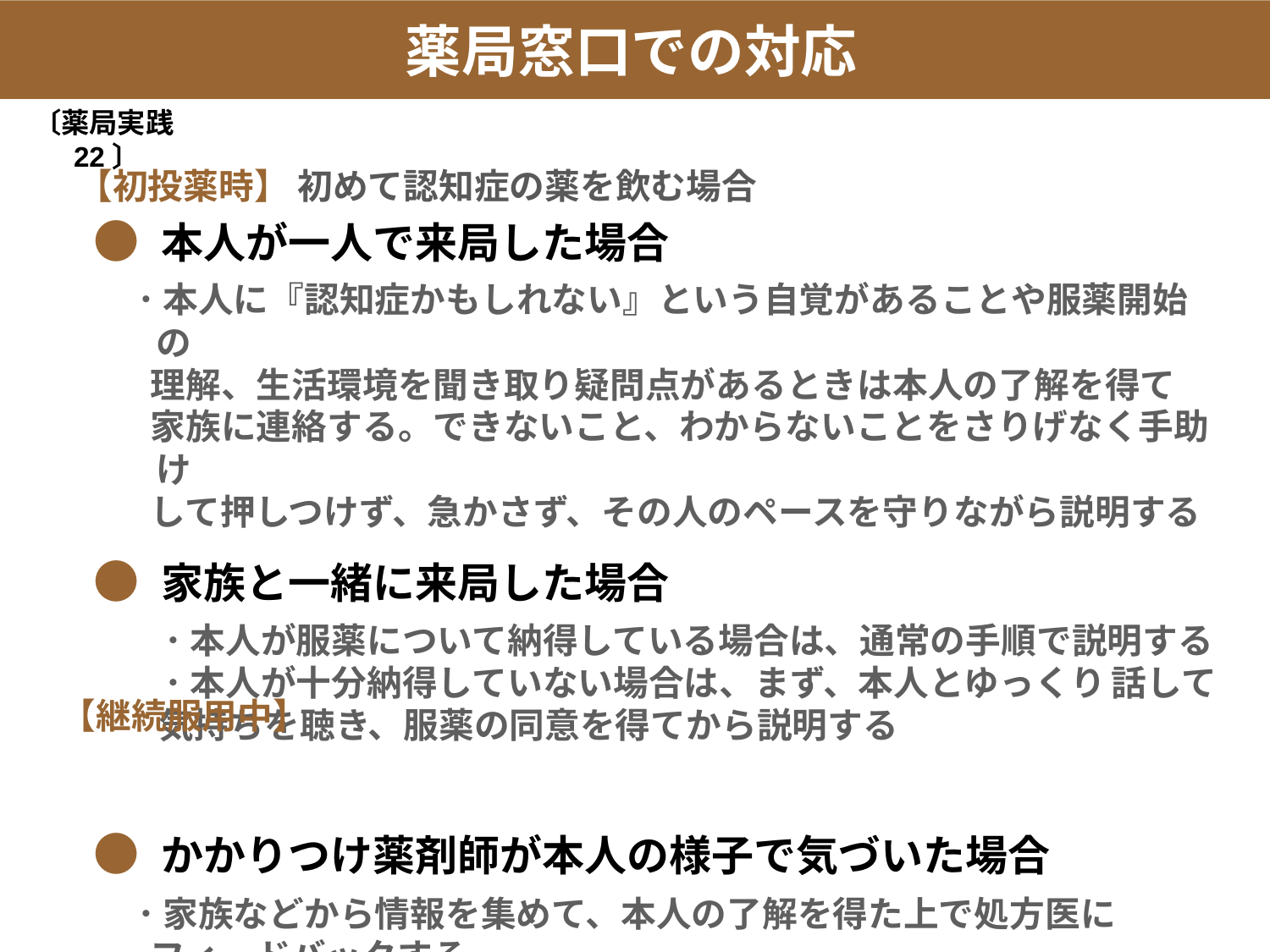

薬局窓口での対応
〔薬局実践22〕
【初投薬時】 初めて認知症の薬を飲む場合

● 本人が一人で来局した場合
　 ･ 本人に『認知症かもしれない』という自覚があることや服薬開始の
      理解、生活環境を聞き取り疑問点があるときは本人の了解を得て
      家族に連絡する。できないこと、わからないことをさりげなく手助け
      して押しつけず、急かさず、その人のペースを守りながら説明する
● 家族と一緒に来局した場合
　　･ 本人が服薬について納得している場合は、通常の手順で説明する
　　･ 本人が十分納得していない場合は、まず、本人とゆっくり 話して
       気持ちを聴き、服薬の同意を得てから説明する

● かかりつけ薬剤師が本人の様子で気づいた場合
　 ･ 家族などから情報を集めて、本人の了解を得た上で処方医に
      フィードバックする
【継続服用中】